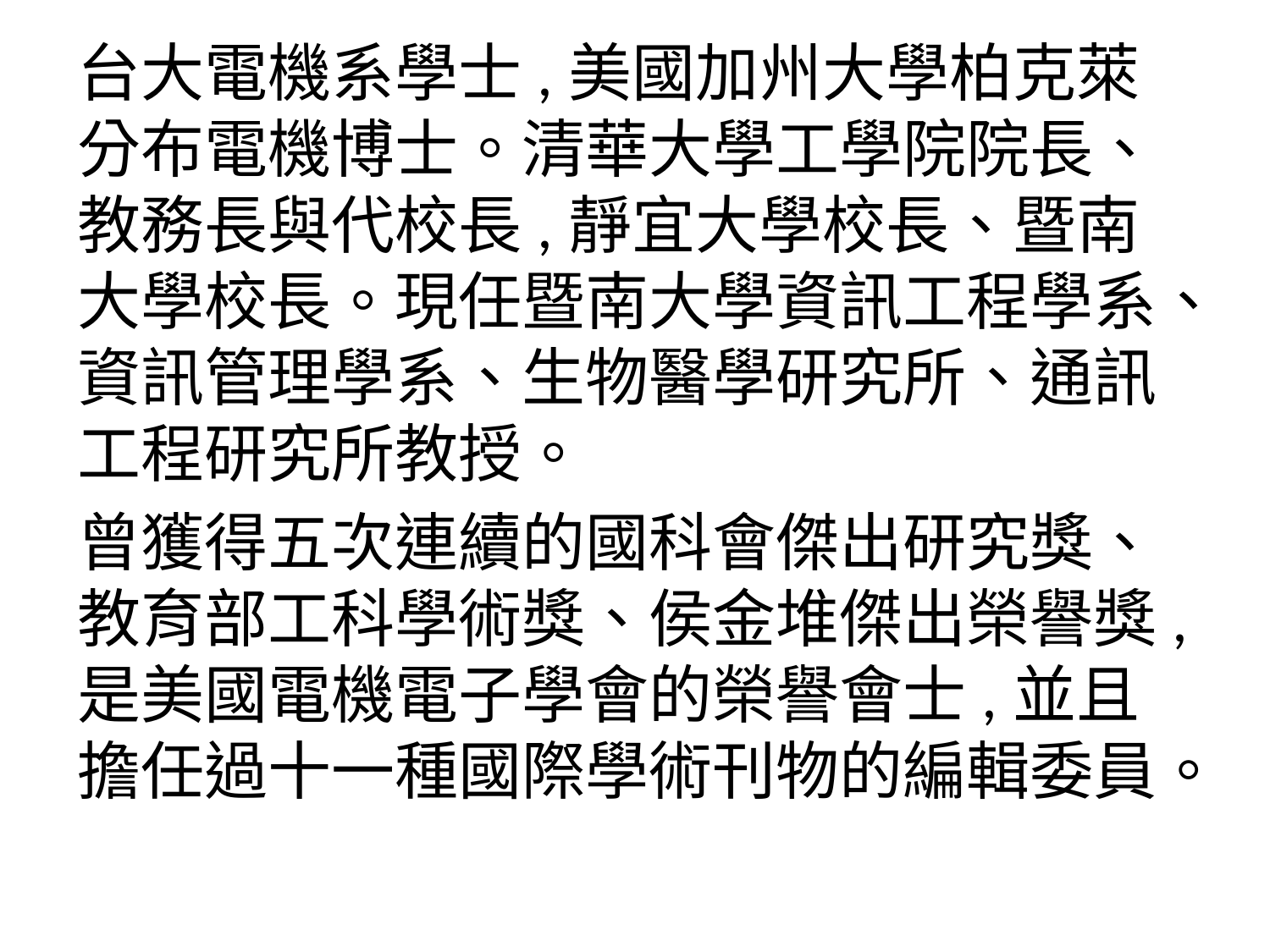

台大電機系學士,美國加州大學柏克萊分布電機博士。清華大學工學院院長、教務長與代校長,靜宜大學校長、暨南大學校長。現任暨南大學資訊工程學系、資訊管理學系、生物醫學研究所、通訊工程研究所教授。
曾獲得五次連續的國科會傑出研究獎、教育部工科學術獎、侯金堆傑出榮譽獎,是美國電機電子學會的榮譽會士,並且擔任過十一種國際學術刊物的編輯委員。